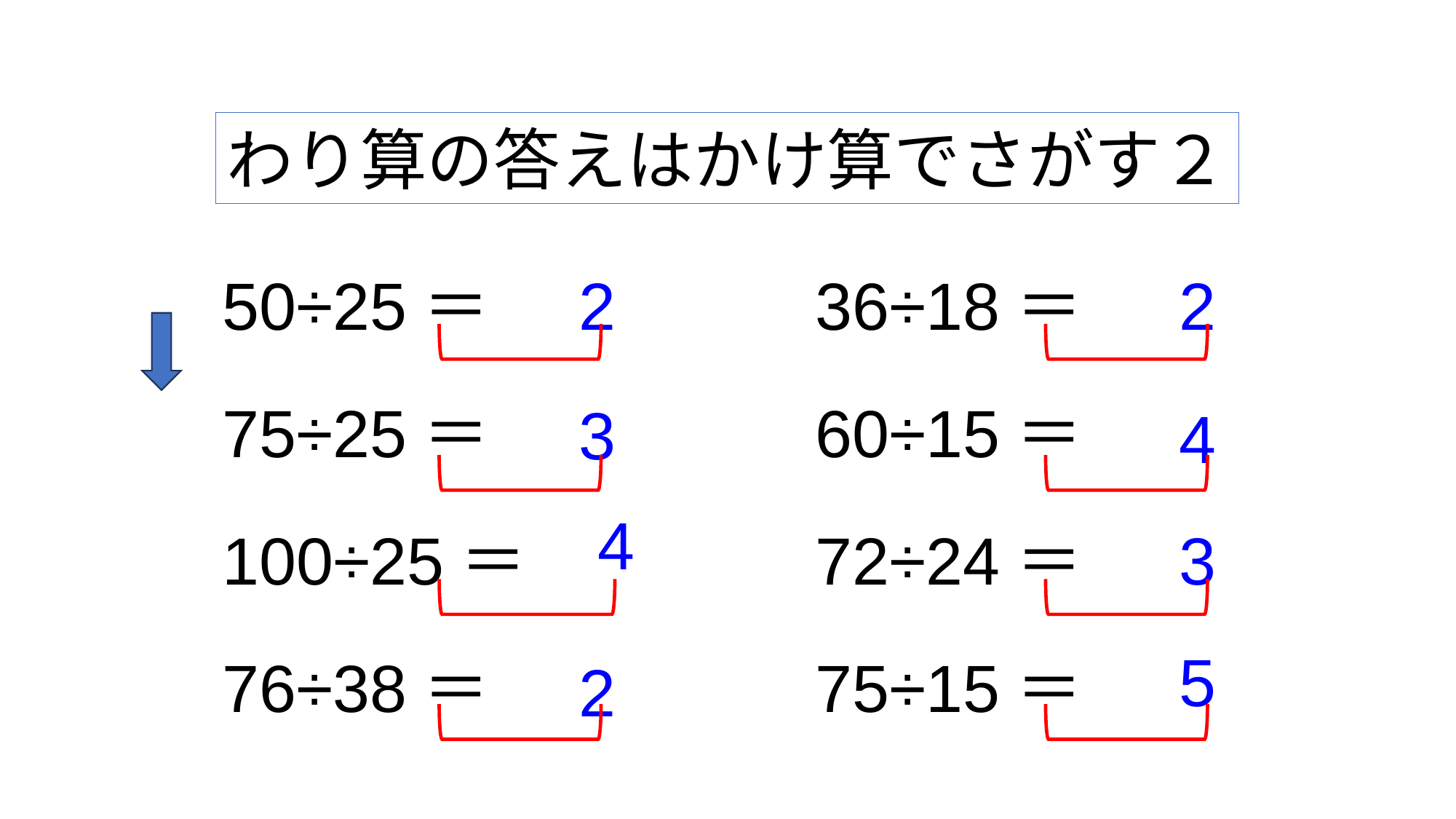

わり算の答えはかけ算でさがす２
50÷25＝
2
36÷18＝
2

75÷25＝
60÷15＝
3
4

100÷25＝
72÷24＝
3
4

5
76÷38＝
75÷15＝
2